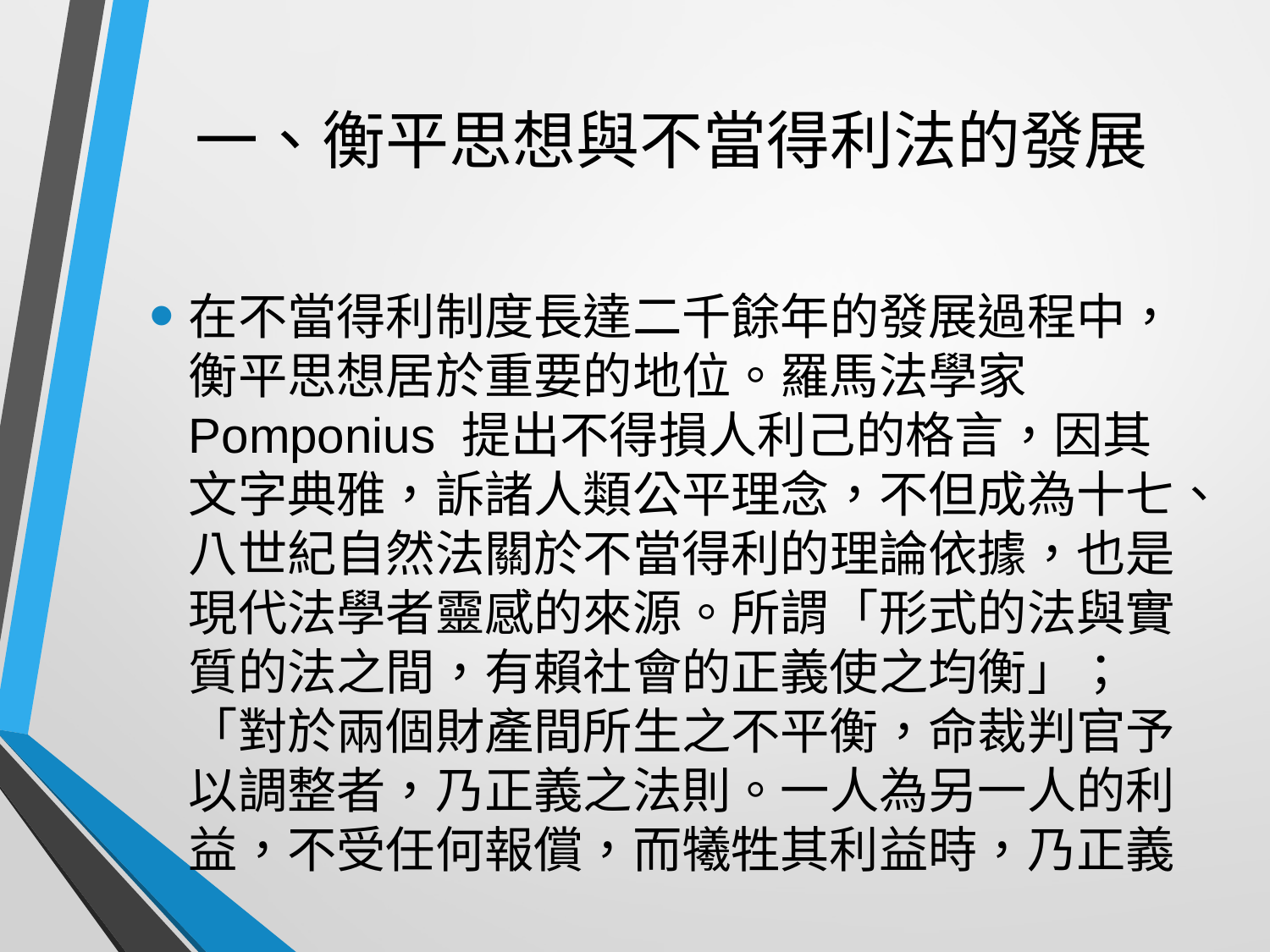

# 一、衡平思想與不當得利法的發展
在不當得利制度長達二千餘年的發展過程中，衡平思想居於重要的地位。羅馬法學家Pomponius 提出不得損人利己的格言，因其文字典雅，訴諸人類公平理念，不但成為十七、八世紀自然法關於不當得利的理論依據，也是現代法學者靈感的來源。所謂「形式的法與實質的法之間，有賴社會的正義使之均衡」；「對於兩個財產間所生之不平衡，命裁判官予以調整者，乃正義之法則。一人為另一人的利益，不受任何報償，而犧牲其利益時，乃正義